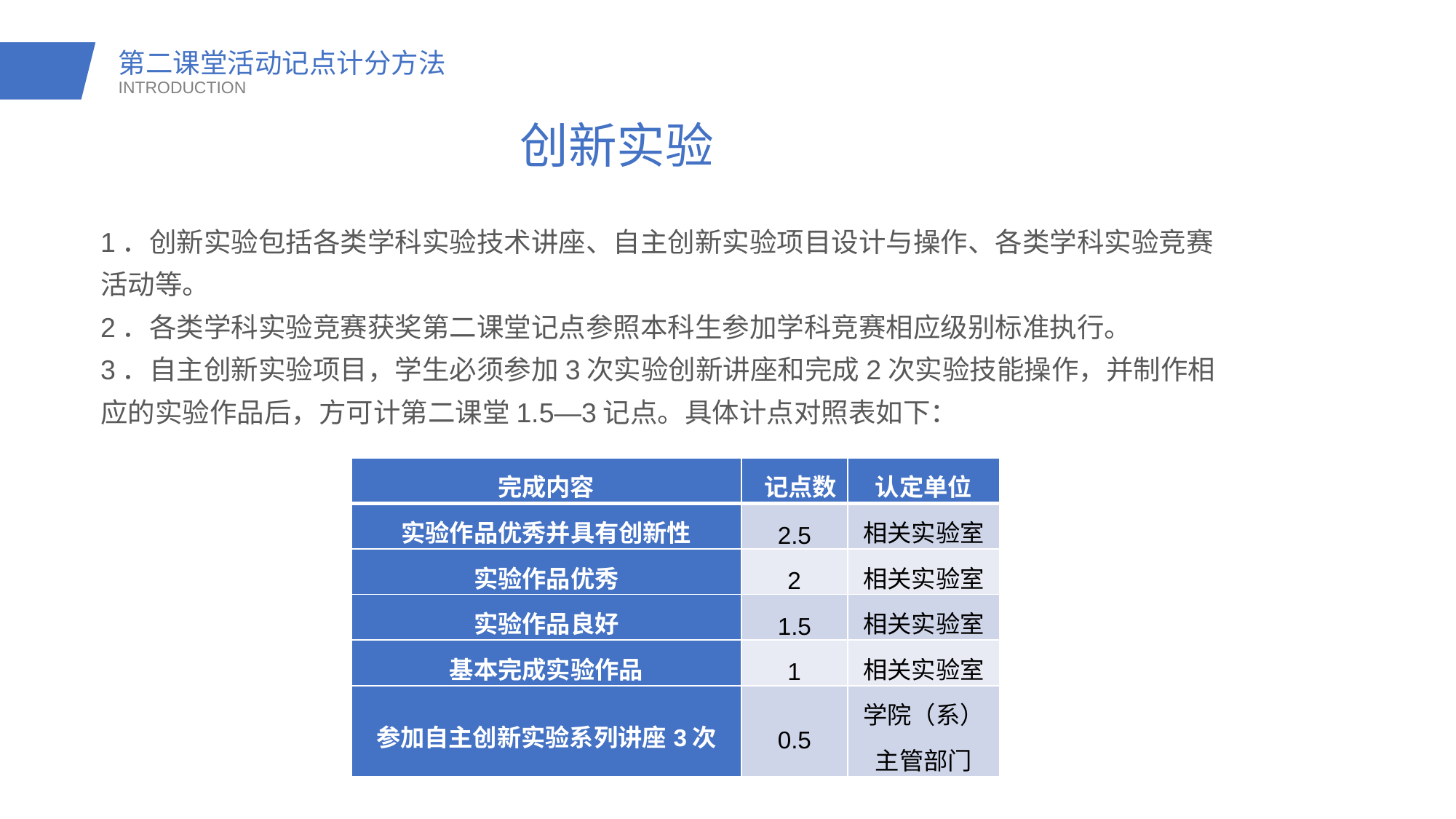

第二课堂活动记点计分方法
INTRODUCTION
创新实验
1．创新实验包括各类学科实验技术讲座、自主创新实验项目设计与操作、各类学科实验竞赛活动等。
2．各类学科实验竞赛获奖第二课堂记点参照本科生参加学科竞赛相应级别标准执行。
3．自主创新实验项目，学生必须参加3次实验创新讲座和完成2次实验技能操作，并制作相应的实验作品后，方可计第二课堂1.5—3记点。具体计点对照表如下：
| 完成内容 | 记点数 | 认定单位 |
| --- | --- | --- |
| 实验作品优秀并具有创新性 | 2.5 | 相关实验室 |
| 实验作品优秀 | 2 | 相关实验室 |
| 实验作品良好 | 1.5 | 相关实验室 |
| 基本完成实验作品 | 1 | 相关实验室 |
| 参加自主创新实验系列讲座3次 | 0.5 | 学院（系）主管部门 |